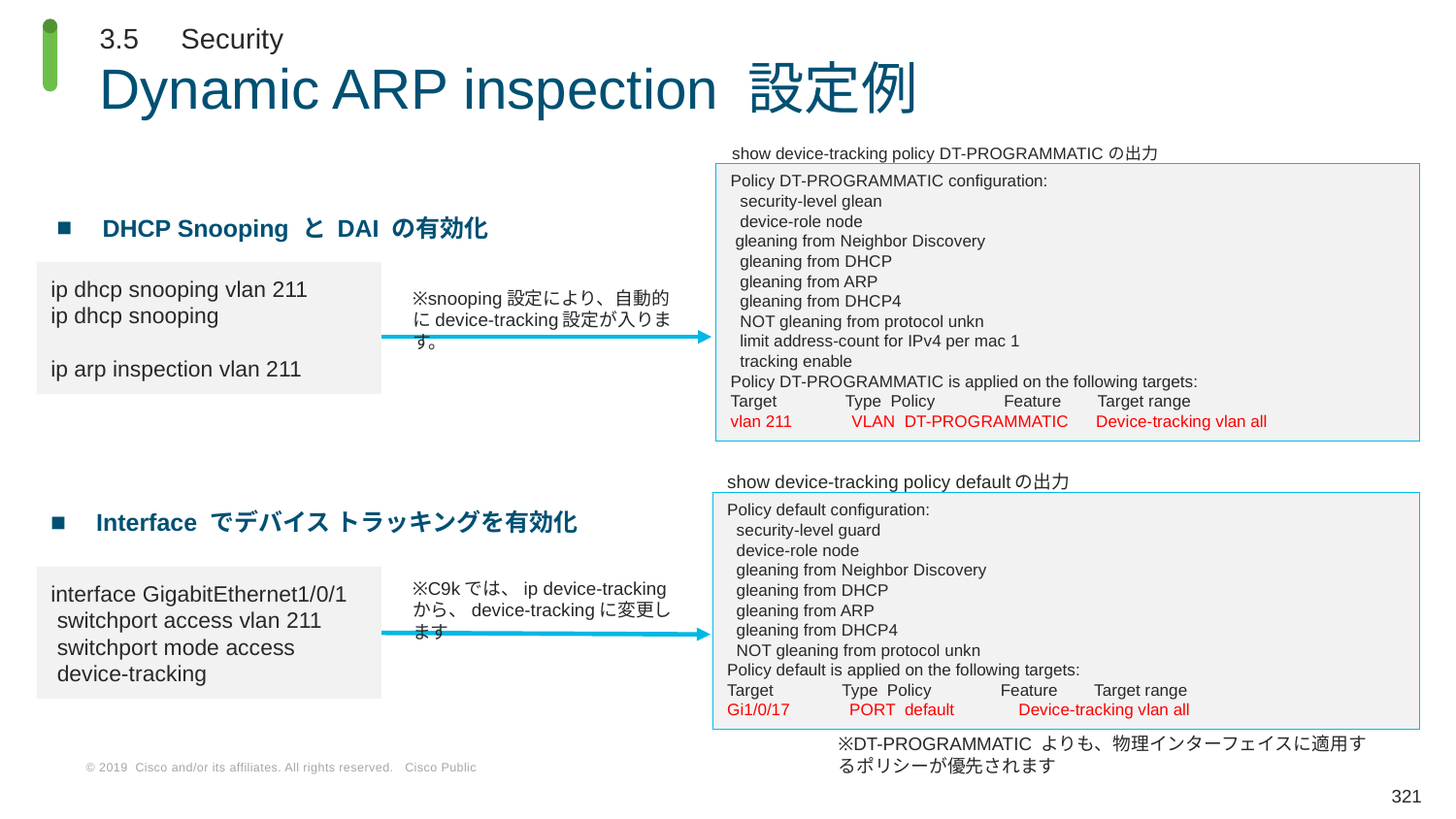

3.5　Security
# Dynamic ARP inspection 設定例
show device-tracking policy DT-PROGRAMMATICの出力
Policy DT-PROGRAMMATIC configuration:
  security-level glean
  device-role node
 gleaning from Neighbor Discovery
  gleaning from DHCP
  gleaning from ARP
  gleaning from DHCP4
  NOT gleaning from protocol unkn
  limit address-count for IPv4 per mac 1
  tracking enable
Policy DT-PROGRAMMATIC is applied on the following targets:
Target               Type  Policy               Feature        Target range
vlan 211             VLAN  DT-PROGRAMMATIC      Device-tracking vlan all
DHCP Snooping と DAI の有効化
ip dhcp snooping vlan 211
ip dhcp snooping

ip arp inspection vlan 211
※snooping設定により、自動的にdevice-tracking設定が入ります。
show device-tracking policy defaultの出力
Policy default configuration:
  security-level guard
  device-role node
  gleaning from Neighbor Discovery
  gleaning from DHCP
  gleaning from ARP
  gleaning from DHCP4
  NOT gleaning from protocol unkn
Policy default is applied on the following targets:
Target               Type  Policy               Feature        Target range
Gi1/0/17             PORT  default              Device-tracking vlan all
Interface でデバイス トラッキングを有効化
interface GigabitEthernet1/0/1
 switchport access vlan 211
 switchport mode access
 device-tracking
※C9kでは、ip device-trackingから、device-trackingに変更します
※DT-PROGRAMMATIC よりも、物理インターフェイスに適用するポリシーが優先されます
321